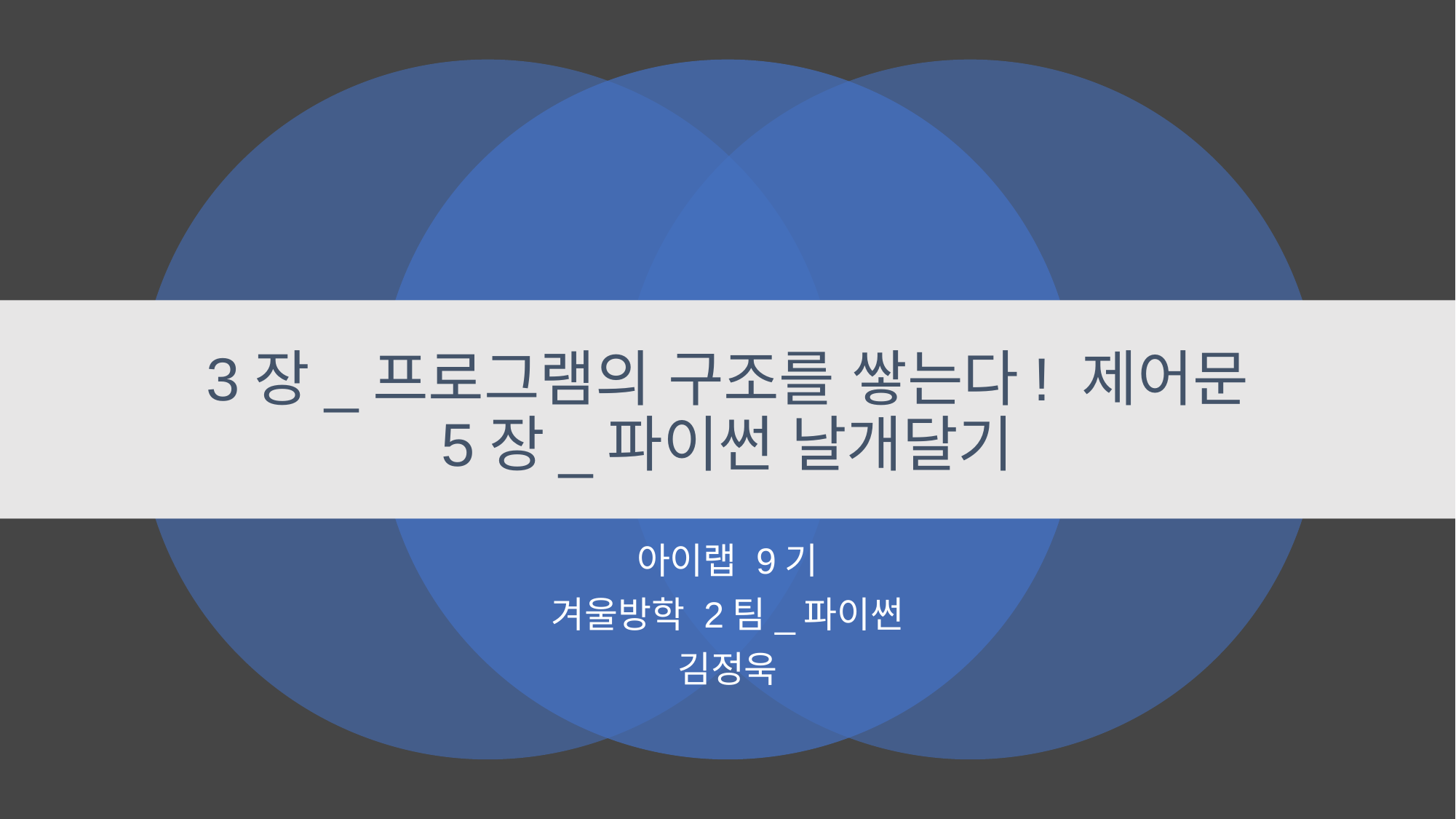

# 3장_프로그램의 구조를 쌓는다! 제어문 5장_파이썬 날개달기
아이랩 9기
겨울방학 2팀_파이썬
김정욱